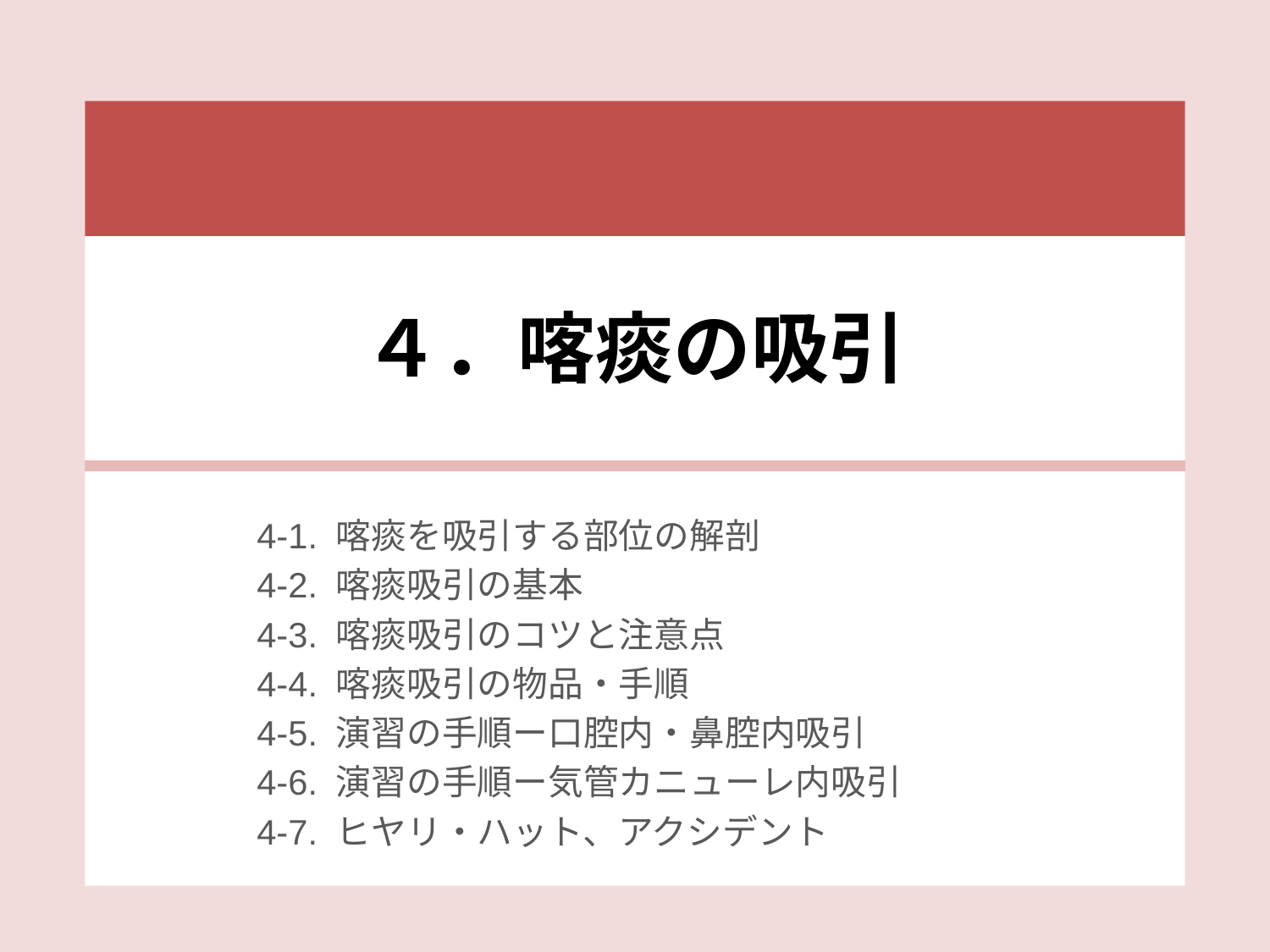

４．喀痰の吸引
　　4-1. 喀痰を吸引する部位の解剖
　　4-2. 喀痰吸引の基本
　　4-3. 喀痰吸引のコツと注意点
　　4-4. 喀痰吸引の物品・手順
　　4-5. 演習の手順ー口腔内・鼻腔内吸引
　　4-6. 演習の手順ー気管カニューレ内吸引
　　4-7. ヒヤリ・ハット、アクシデント